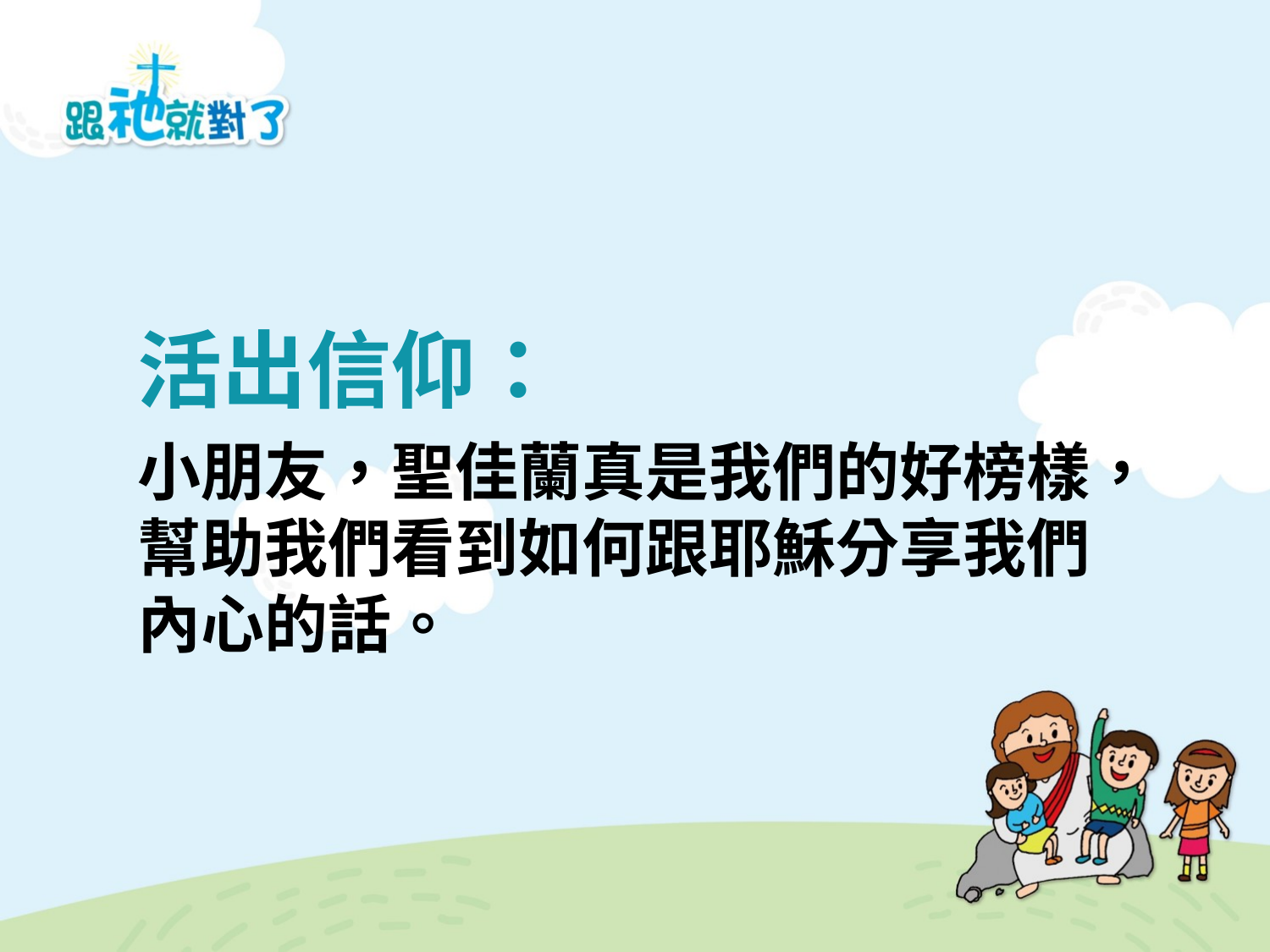

活出信仰：
小朋友，聖佳蘭真是我們的好榜樣，幫助我們看到如何跟耶穌分享我們內心的話。